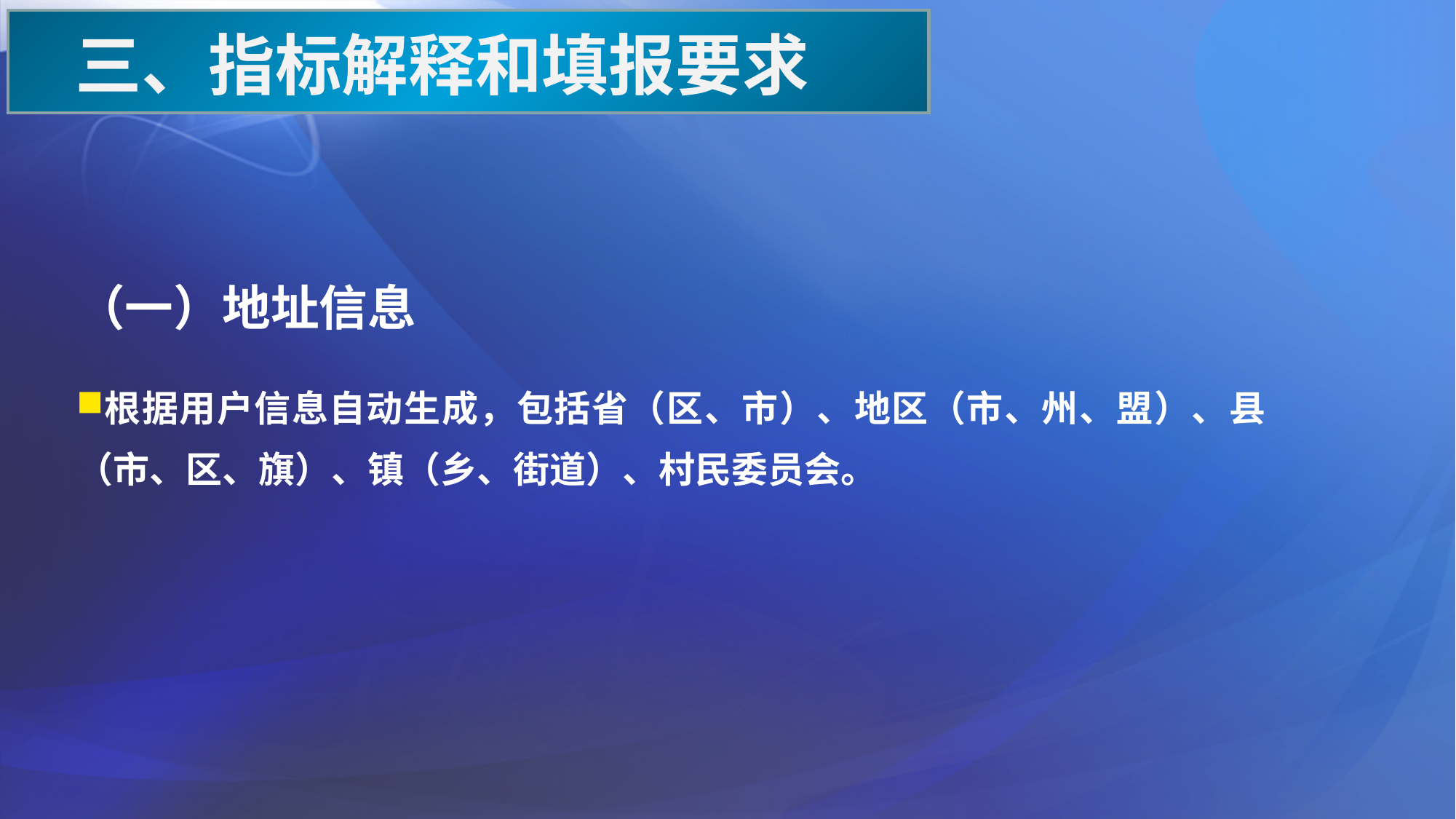

三、指标解释和填报要求
（一）地址信息

根据用户信息自动生成，包括省（区、市）、地区（市、州、盟）、县（市、区、旗）、镇（乡、街道）、村民委员会。